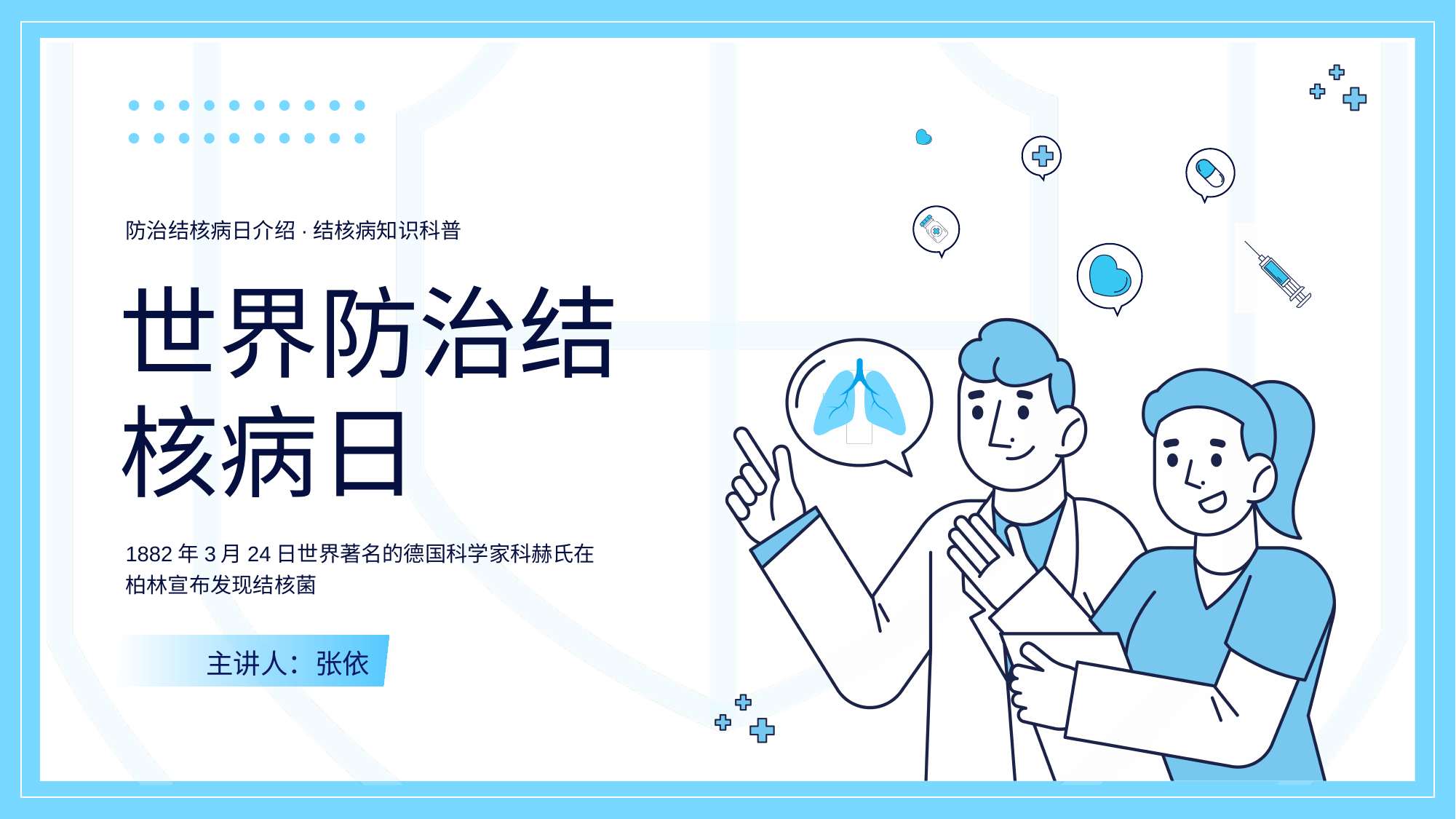

防治结核病日介绍·结核病知识科普
世界防治结核病日
1882年3月24日世界著名的德国科学家科赫氏在柏林宣布发现结核菌

 主讲人：张依